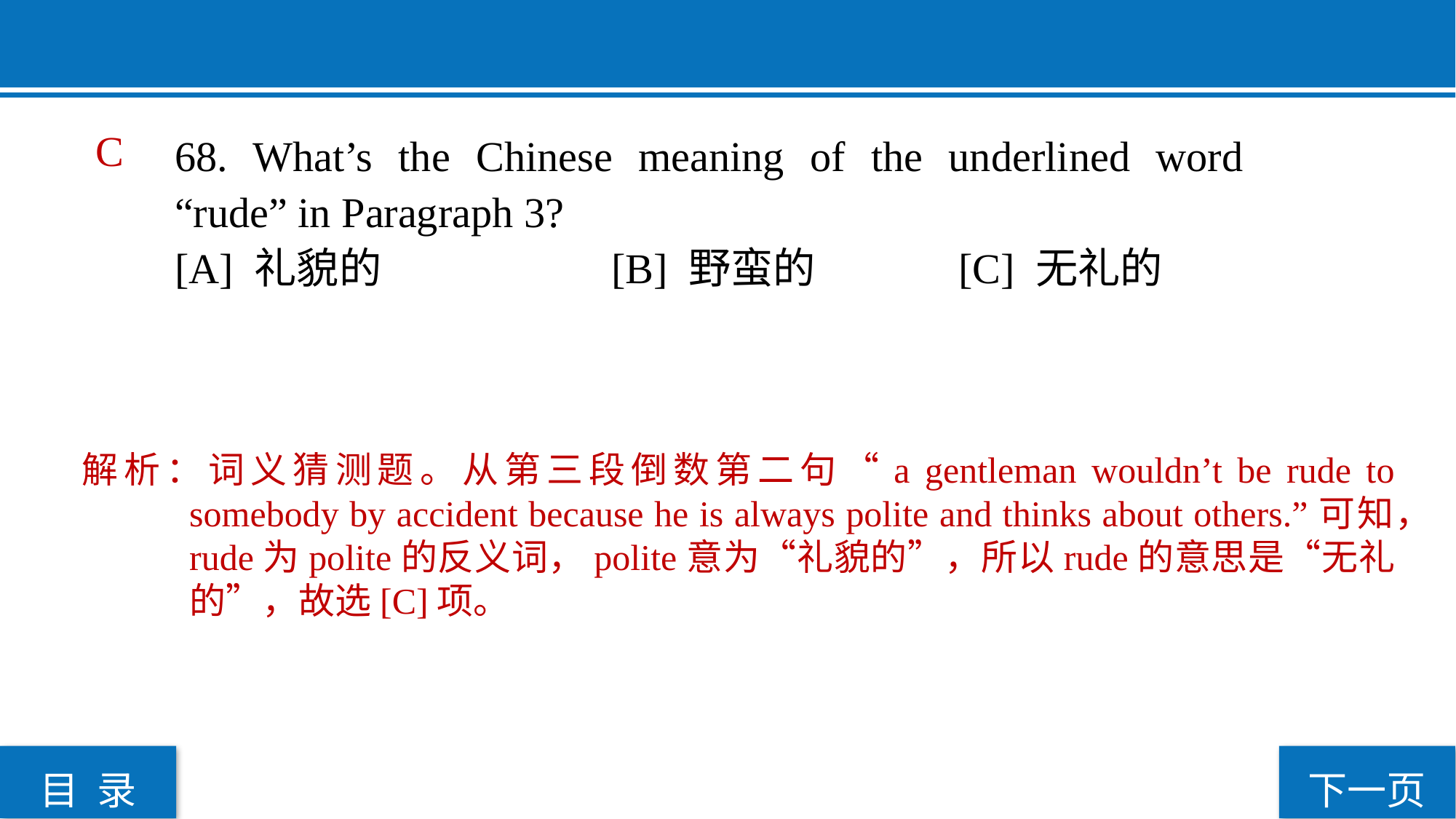

C
68. What’s the Chinese meaning of the underlined word “rude” in Paragraph 3?
[A] 礼貌的			[B] 野蛮的		 [C] 无礼的
解析：词义猜测题。从第三段倒数第二句“a gentleman wouldn’t be rude to somebody by accident because he is always polite and thinks about others.”可知，rude为polite的反义词，polite意为“礼貌的”，所以rude的意思是“无礼的”，故选[C]项。